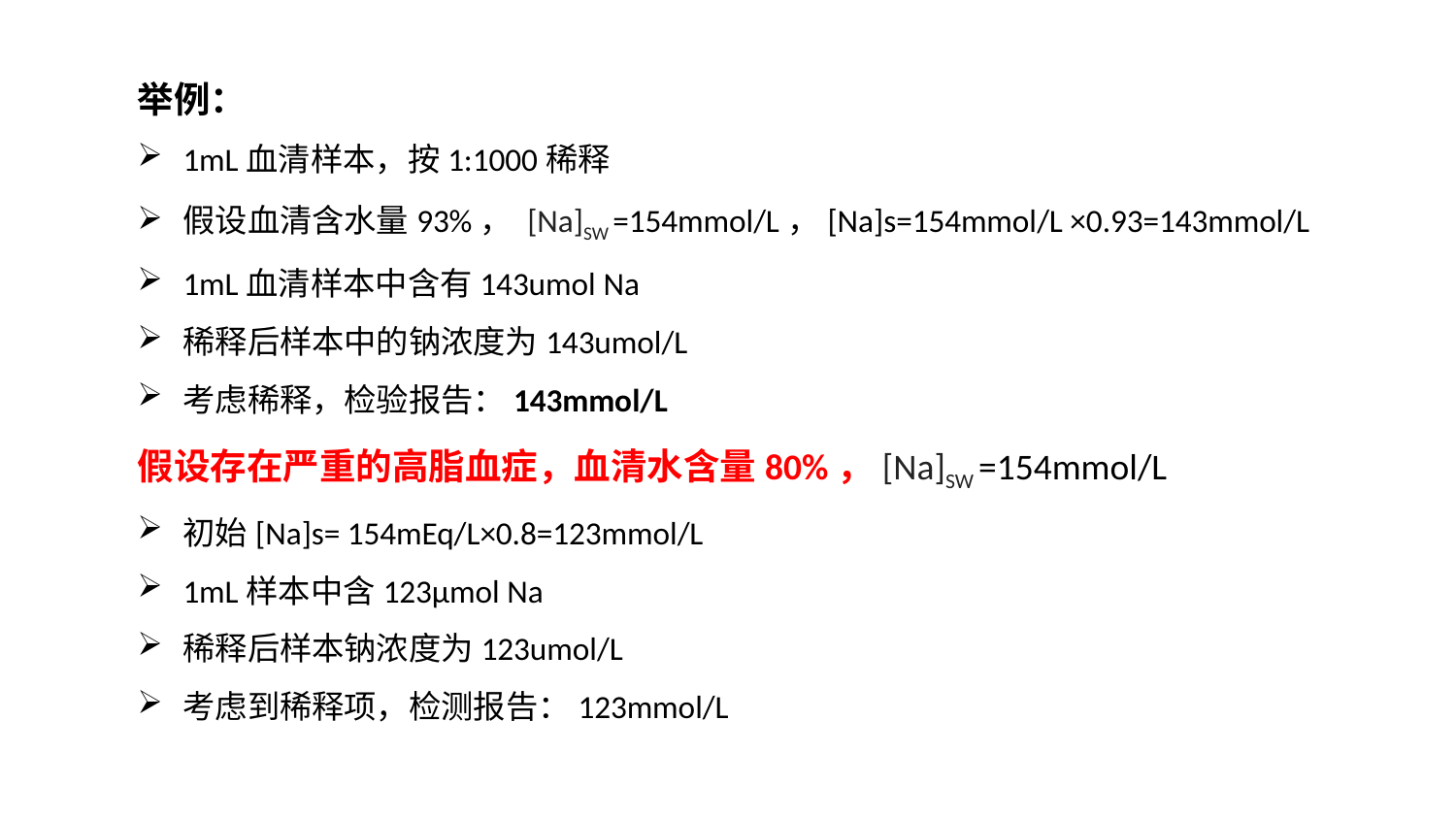

举例：
1mL血清样本，按1:1000稀释
假设血清含水量93%， [Na]SW =154mmol/L，[Na]s=154mmol/L ×0.93=143mmol/L
1mL血清样本中含有143umol Na
稀释后样本中的钠浓度为143umol/L
考虑稀释，检验报告：143mmol/L
假设存在严重的高脂血症，血清水含量80%，[Na]SW =154mmol/L
初始[Na]s= 154mEq/L×0.8=123mmol/L
1mL样本中含123μmol Na
稀释后样本钠浓度为123umol/L
考虑到稀释项，检测报告：123mmol/L